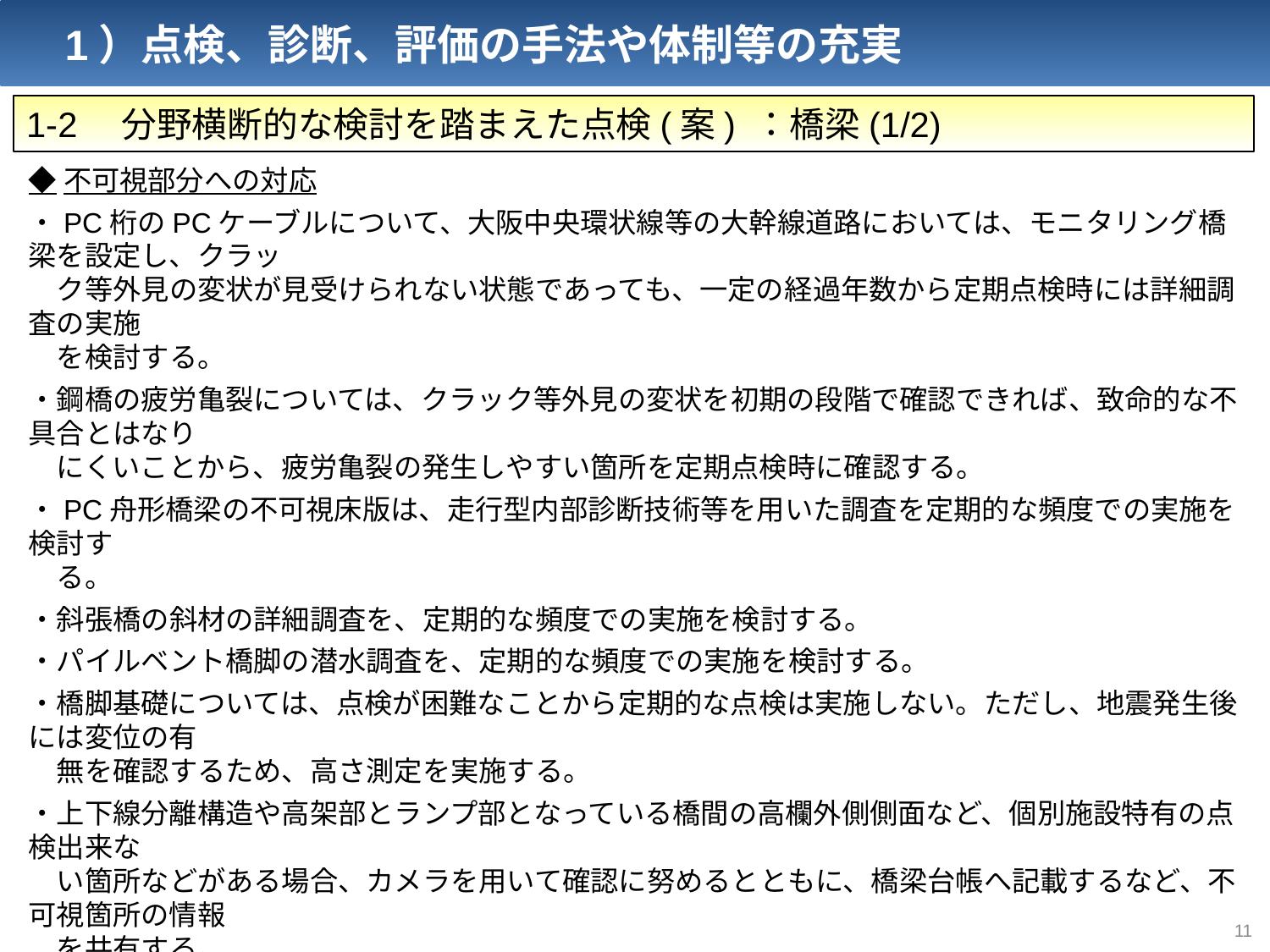

1）点検、診断、評価の手法や体制等の充実
1-2　分野横断的な検討を踏まえた点検(案) ：橋梁(1/2)
◆不可視部分への対応

・PC桁のPCケーブルについて、大阪中央環状線等の大幹線道路においては、モニタリング橋梁を設定し、クラッ
　ク等外見の変状が見受けられない状態であっても、一定の経過年数から定期点検時には詳細調査の実施
　を検討する。

・鋼橋の疲労亀裂については、クラック等外見の変状を初期の段階で確認できれば、致命的な不具合とはなり
　にくいことから、疲労亀裂の発生しやすい箇所を定期点検時に確認する。

・PC舟形橋梁の不可視床版は、走行型内部診断技術等を用いた調査を定期的な頻度での実施を検討す
　る。

・斜張橋の斜材の詳細調査を、定期的な頻度での実施を検討する。

・パイルベント橋脚の潜水調査を、定期的な頻度での実施を検討する。

・橋脚基礎については、点検が困難なことから定期的な点検は実施しない。ただし、地震発生後には変位の有
　無を確認するため、高さ測定を実施する。

・上下線分離構造や高架部とランプ部となっている橋間の高欄外側側面など、個別施設特有の点検出来な
　い箇所などがある場合、カメラを用いて確認に努めるとともに、橋梁台帳へ記載するなど、不可視箇所の情報
　を共有する。

◆緊急事象への対応(水平展開)

・コンクリート片剥落などの緊急事象が発生した場合、同種施設等の同様な事象が発生する可能性のあるも
　のや、第三者被害の恐れのあるもの等について、緊急点検の実施を明記する。
　また、同様な事象が発生しないよう原因を究明し、点検や補修・新設などに反映させる。
11